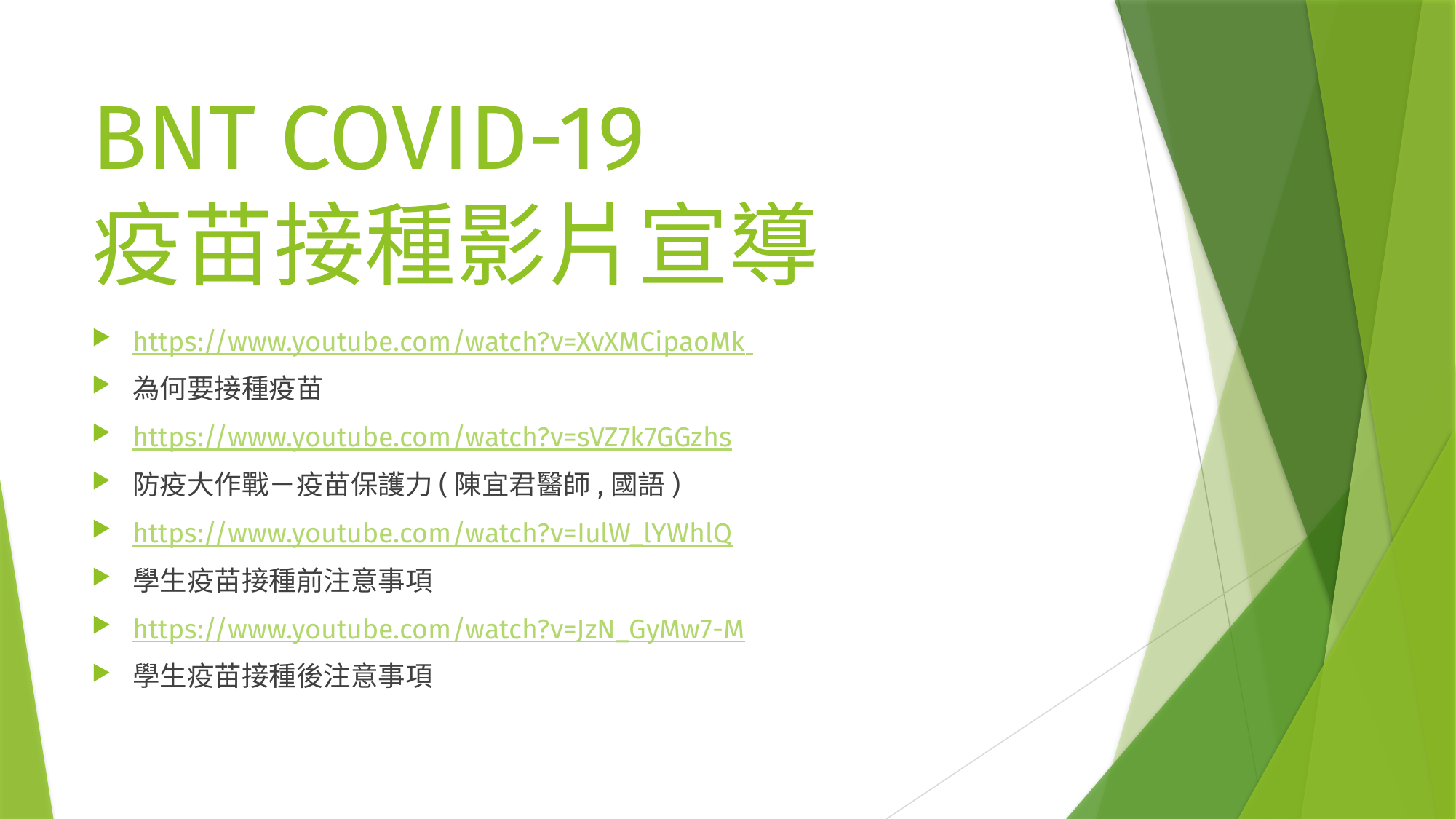

# BNT COVID-19 疫苗接種影片宣導
https://www.youtube.com/watch?v=XvXMCipaoMk
為何要接種疫苗
https://www.youtube.com/watch?v=sVZ7k7GGzhs
防疫大作戰－疫苗保護力(陳宜君醫師,國語)
https://www.youtube.com/watch?v=IulW_lYWhlQ
學生疫苗接種前注意事項
https://www.youtube.com/watch?v=JzN_GyMw7-M
學生疫苗接種後注意事項